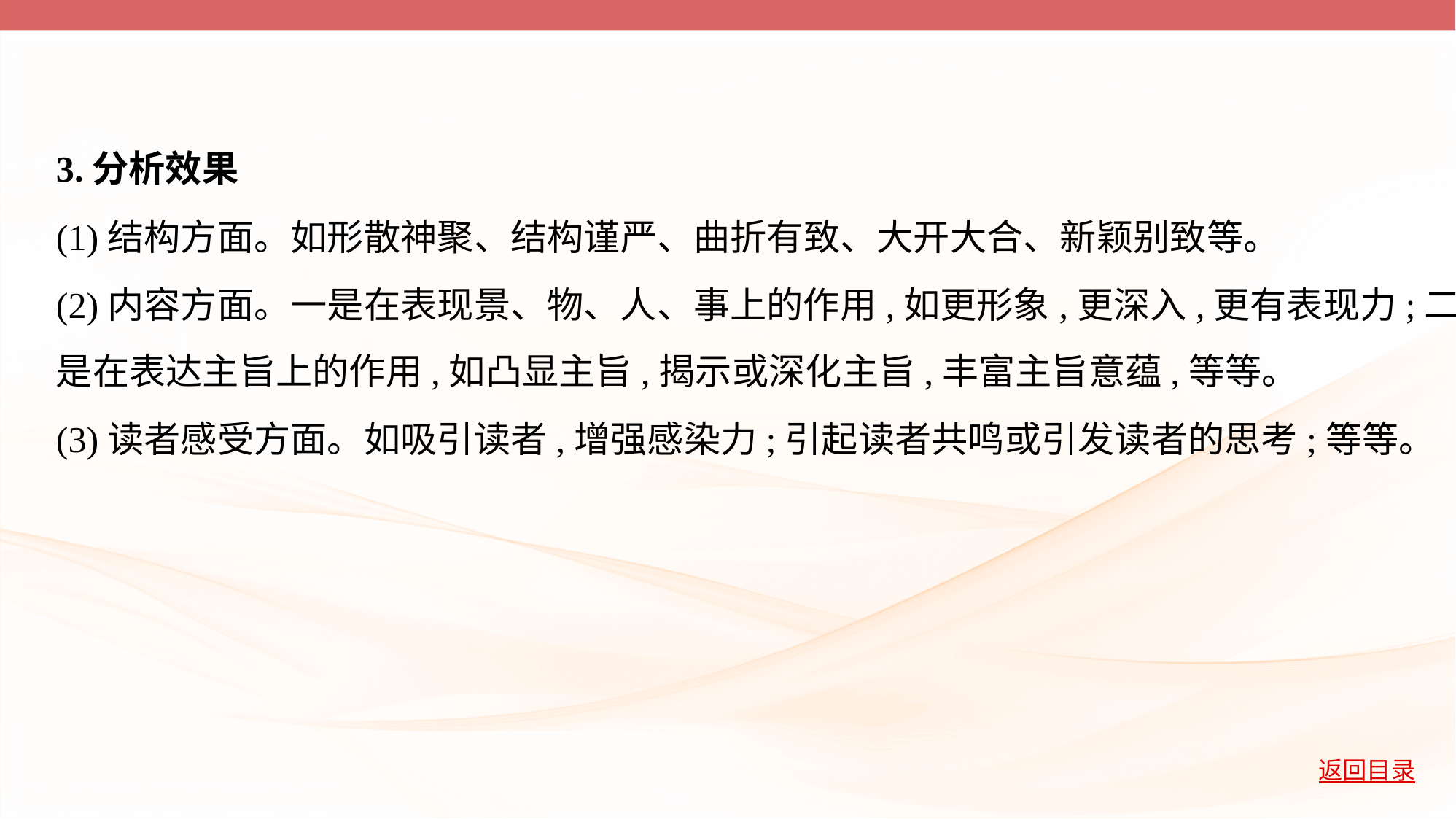

3.分析效果
(1)结构方面。如形散神聚、结构谨严、曲折有致、大开大合、新颖别致等。
(2)内容方面。一是在表现景、物、人、事上的作用,如更形象,更深入,更有表现力;二
是在表达主旨上的作用,如凸显主旨,揭示或深化主旨,丰富主旨意蕴,等等。
(3)读者感受方面。如吸引读者,增强感染力;引起读者共鸣或引发读者的思考;等等。